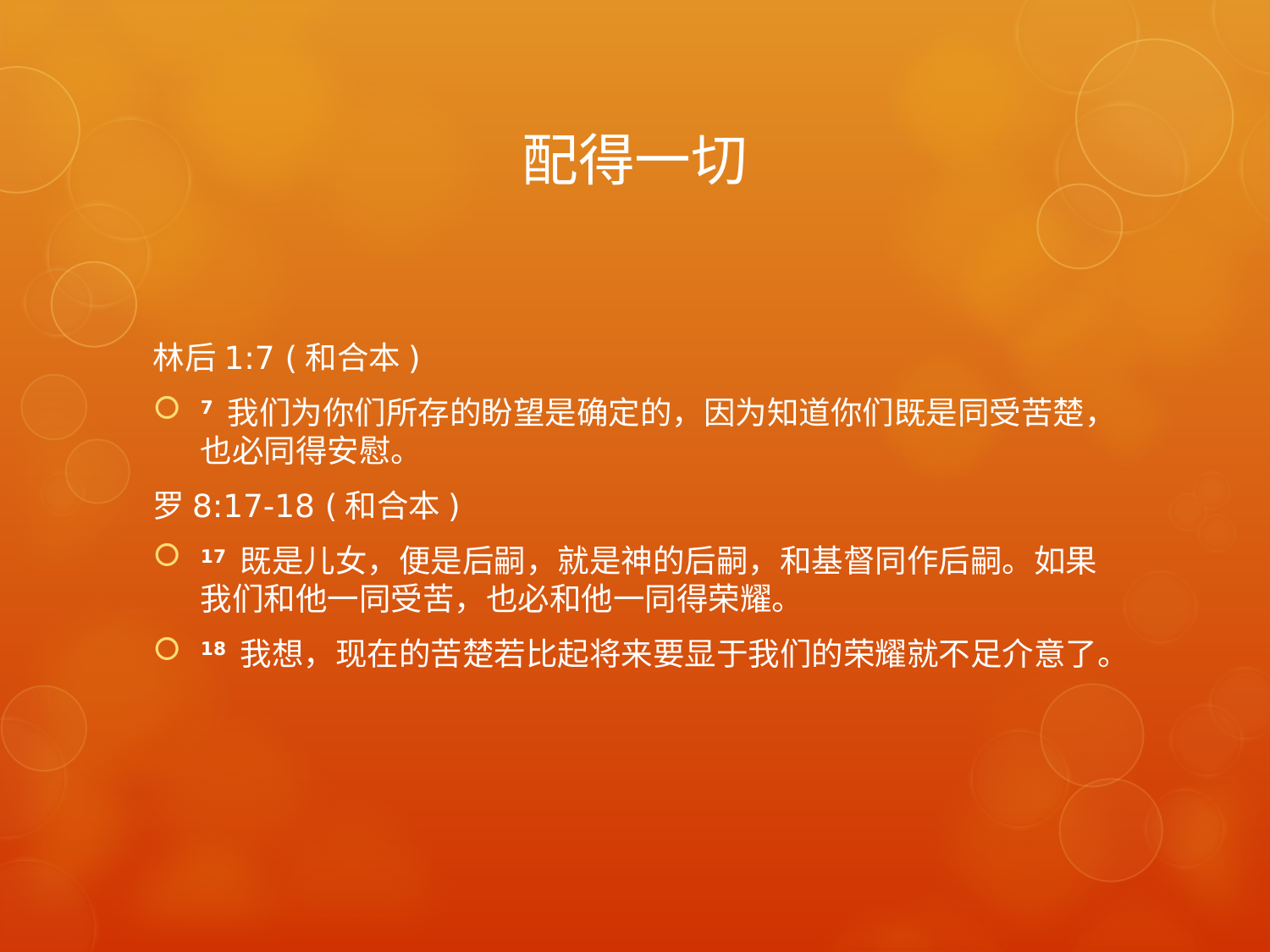

# 配得一切
林后1:7 (和合本)
7 我们为你们所存的盼望是确定的，因为知道你们既是同受苦楚，也必同得安慰。
罗8:17-18 (和合本)
17 既是儿女，便是后嗣，就是神的后嗣，和基督同作后嗣。如果我们和他一同受苦，也必和他一同得荣耀。
18 我想，现在的苦楚若比起将来要显于我们的荣耀就不足介意了。